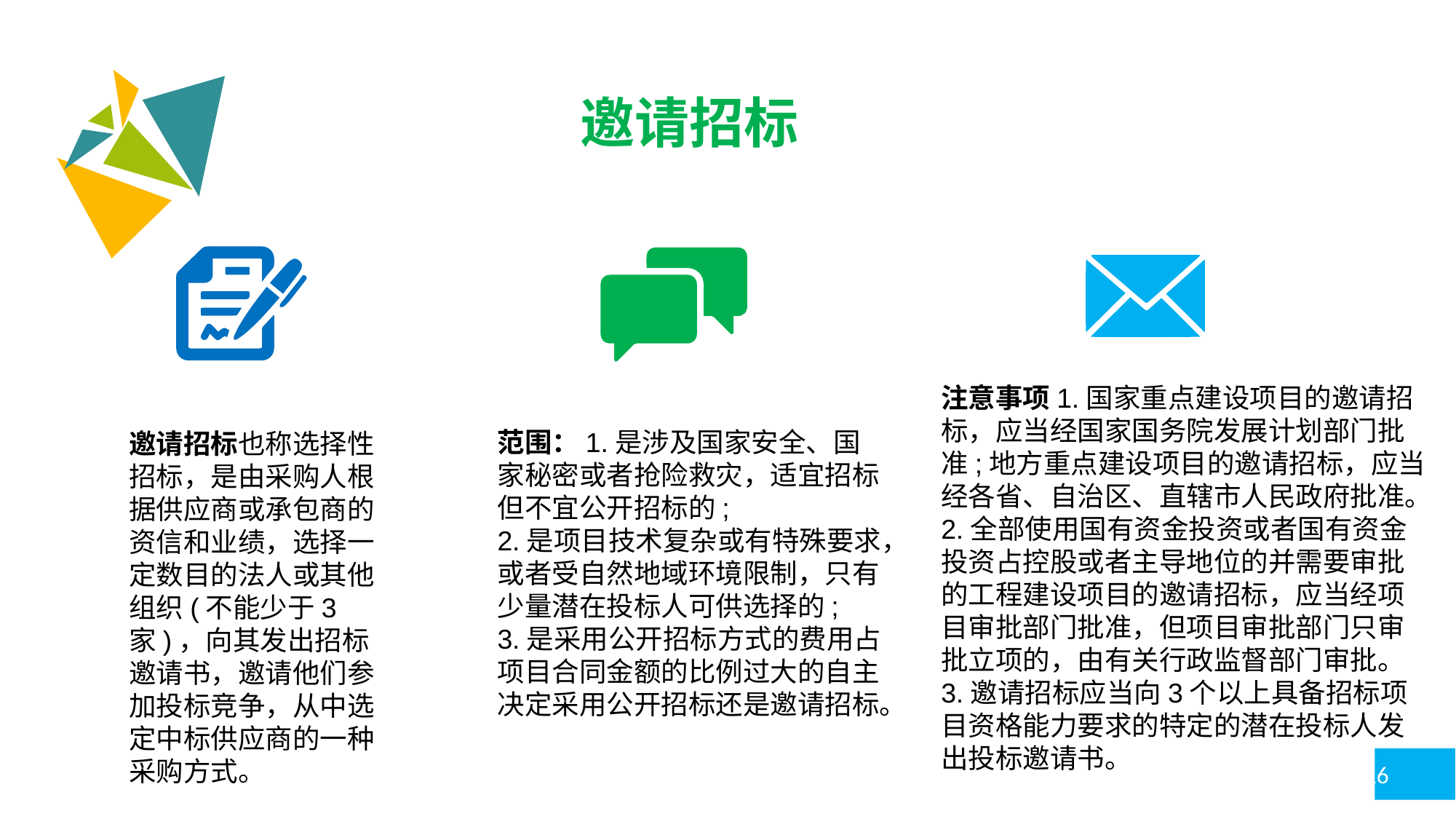

邀请招标

注意事项1.国家重点建设项目的邀请招标，应当经国家国务院发展计划部门批准;地方重点建设项目的邀请招标，应当经各省、自治区、直辖市人民政府批准。
2.全部使用国有资金投资或者国有资金投资占控股或者主导地位的并需要审批的工程建设项目的邀请招标，应当经项目审批部门批准，但项目审批部门只审批立项的，由有关行政监督部门审批。
3.邀请招标应当向3个以上具备招标项目资格能力要求的特定的潜在投标人发出投标邀请书。

范围：1.是涉及国家安全、国家秘密或者抢险救灾，适宜招标但不宜公开招标的;
2.是项目技术复杂或有特殊要求，或者受自然地域环境限制，只有少量潜在投标人可供选择的;
3.是采用公开招标方式的费用占项目合同金额的比例过大的自主决定采用公开招标还是邀请招标。

邀请招标也称选择性招标，是由采购人根据供应商或承包商的资信和业绩，选择一定数目的法人或其他组织(不能少于3家)，向其发出招标邀请书，邀请他们参加投标竞争，从中选定中标供应商的一种采购方式。